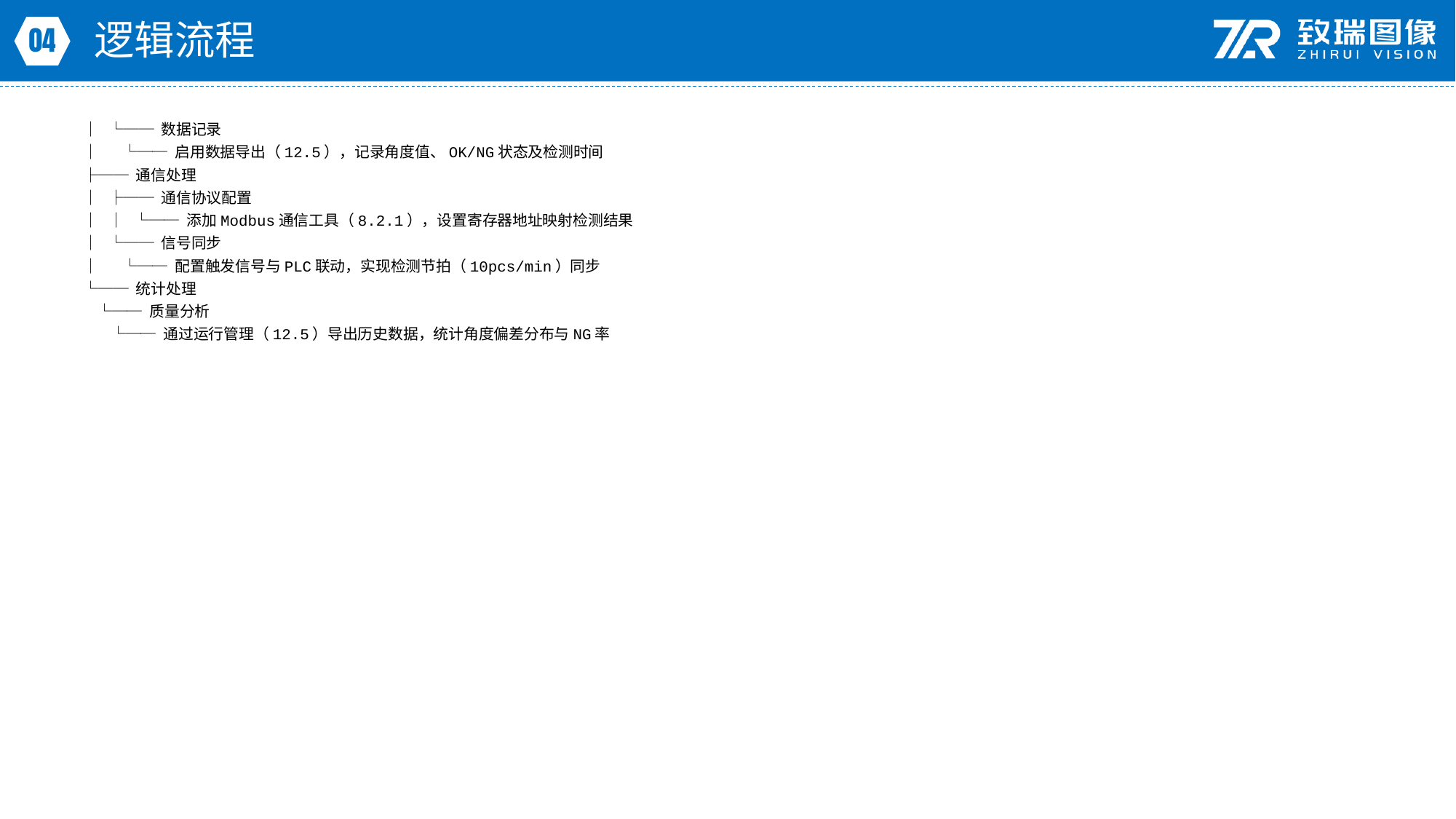

逻辑流程
04

│   └── 数据记录
│       └── 启用数据导出（12.5），记录角度值、OK/NG状态及检测时间
├── 通信处理
│   ├── 通信协议配置
│   │   └── 添加Modbus通信工具（8.2.1），设置寄存器地址映射检测结果
│   └── 信号同步
│       └── 配置触发信号与PLC联动，实现检测节拍（10pcs/min）同步
└── 统计处理
    └── 质量分析
        └── 通过运行管理（12.5）导出历史数据，统计角度偏差分布与NG率